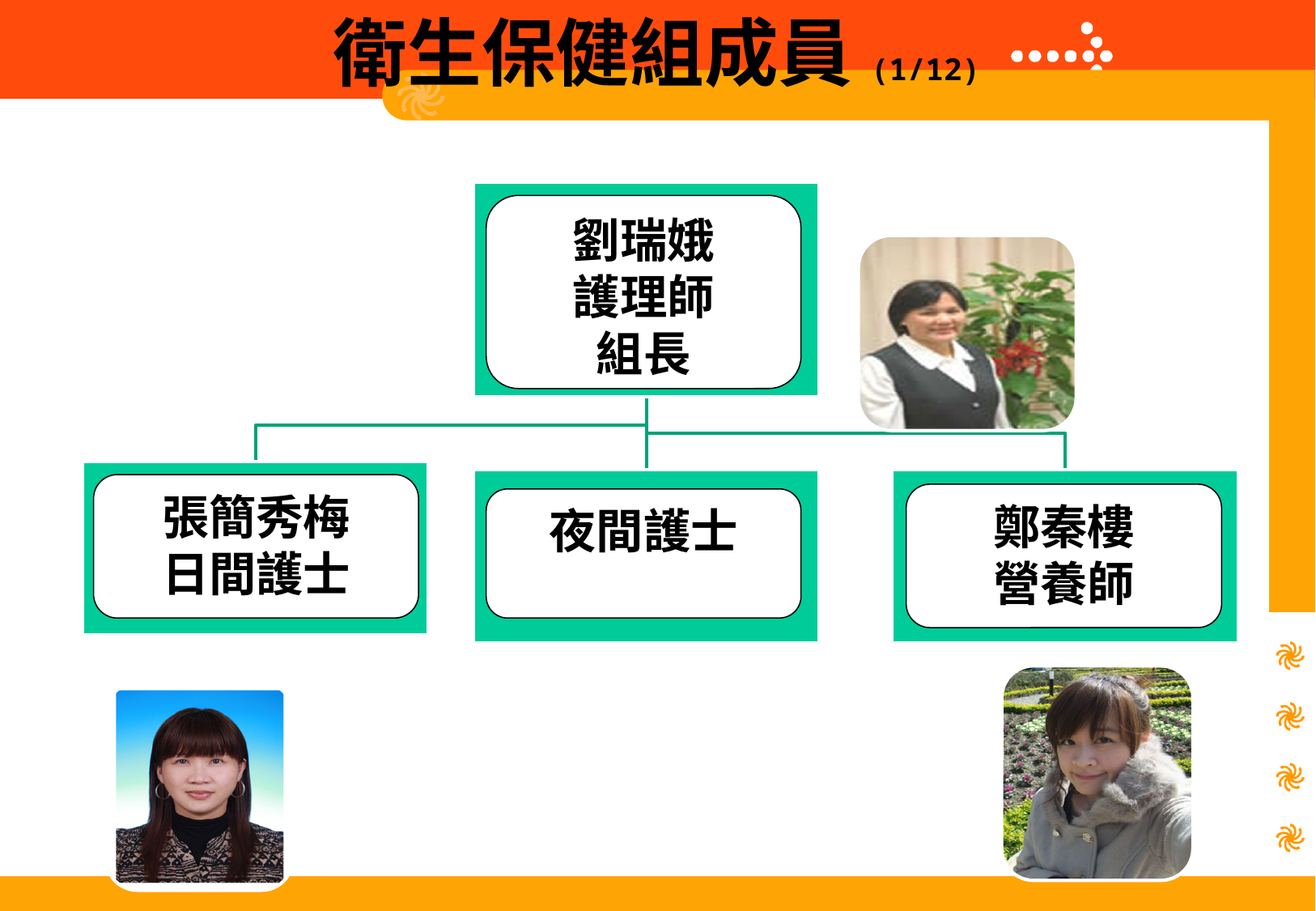

# 衛生保健組成員(1/12)

劉瑞娥
護理師
組長

張簡秀梅
日間護士
鄭秦樓
營養師
夜間護士